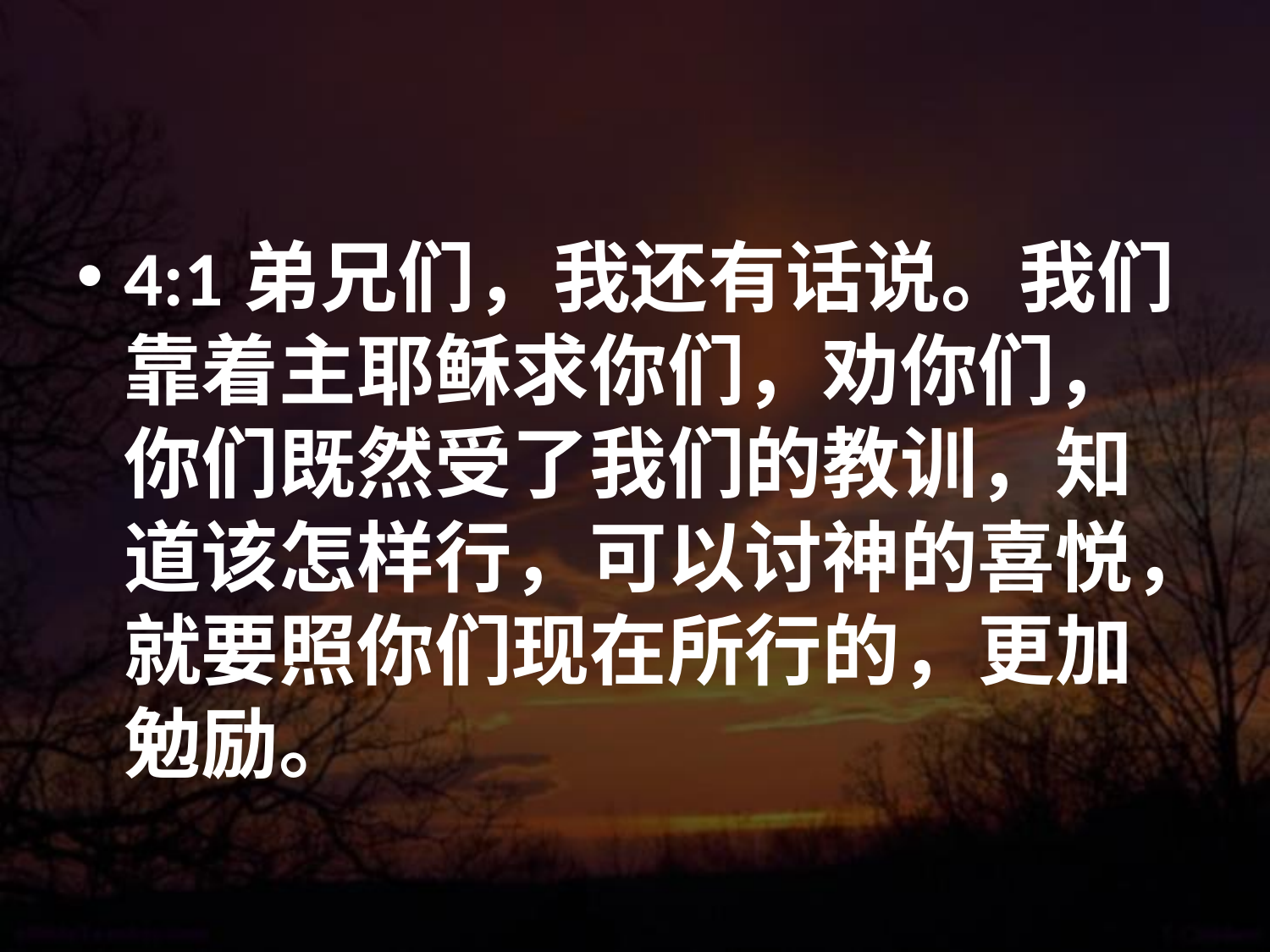

#
4:1弟兄们，我还有话说。我们靠着主耶稣求你们，劝你们，你们既然受了我们的教训，知道该怎样行，可以讨神的喜悦，就要照你们现在所行的，更加勉励。